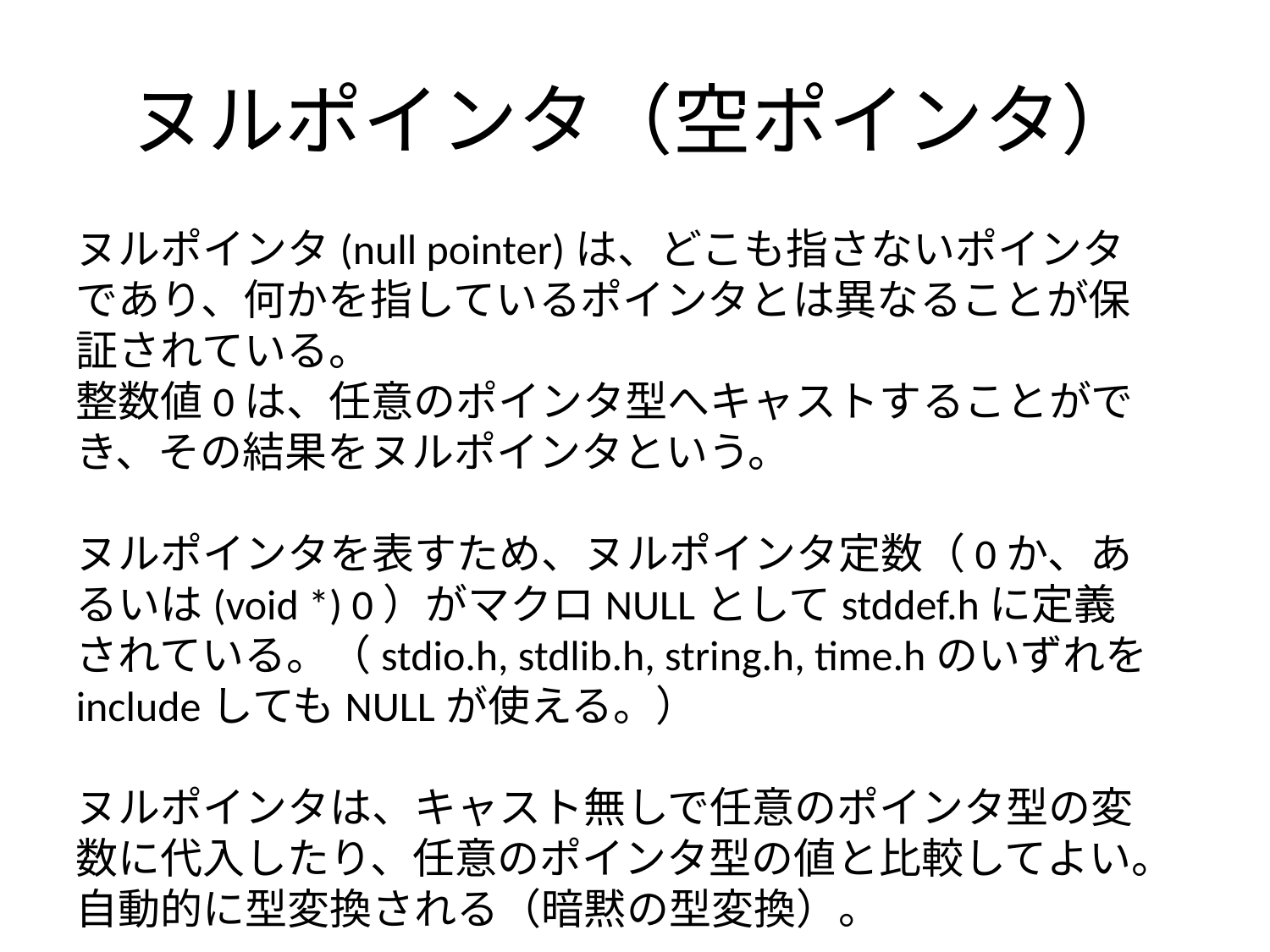

# ヌルポインタ（空ポインタ）
ヌルポインタ(null pointer)は、どこも指さないポインタであり、何かを指しているポインタとは異なることが保証されている。
整数値0は、任意のポインタ型へキャストすることができ、その結果をヌルポインタという。

ヌルポインタを表すため、ヌルポインタ定数（0か、あるいは(void *) 0）がマクロNULLとしてstddef.hに定義されている。（stdio.h, stdlib.h, string.h, time.hのいずれをincludeしてもNULLが使える。）

ヌルポインタは、キャスト無しで任意のポインタ型の変数に代入したり、任意のポインタ型の値と比較してよい。自動的に型変換される（暗黙の型変換）。